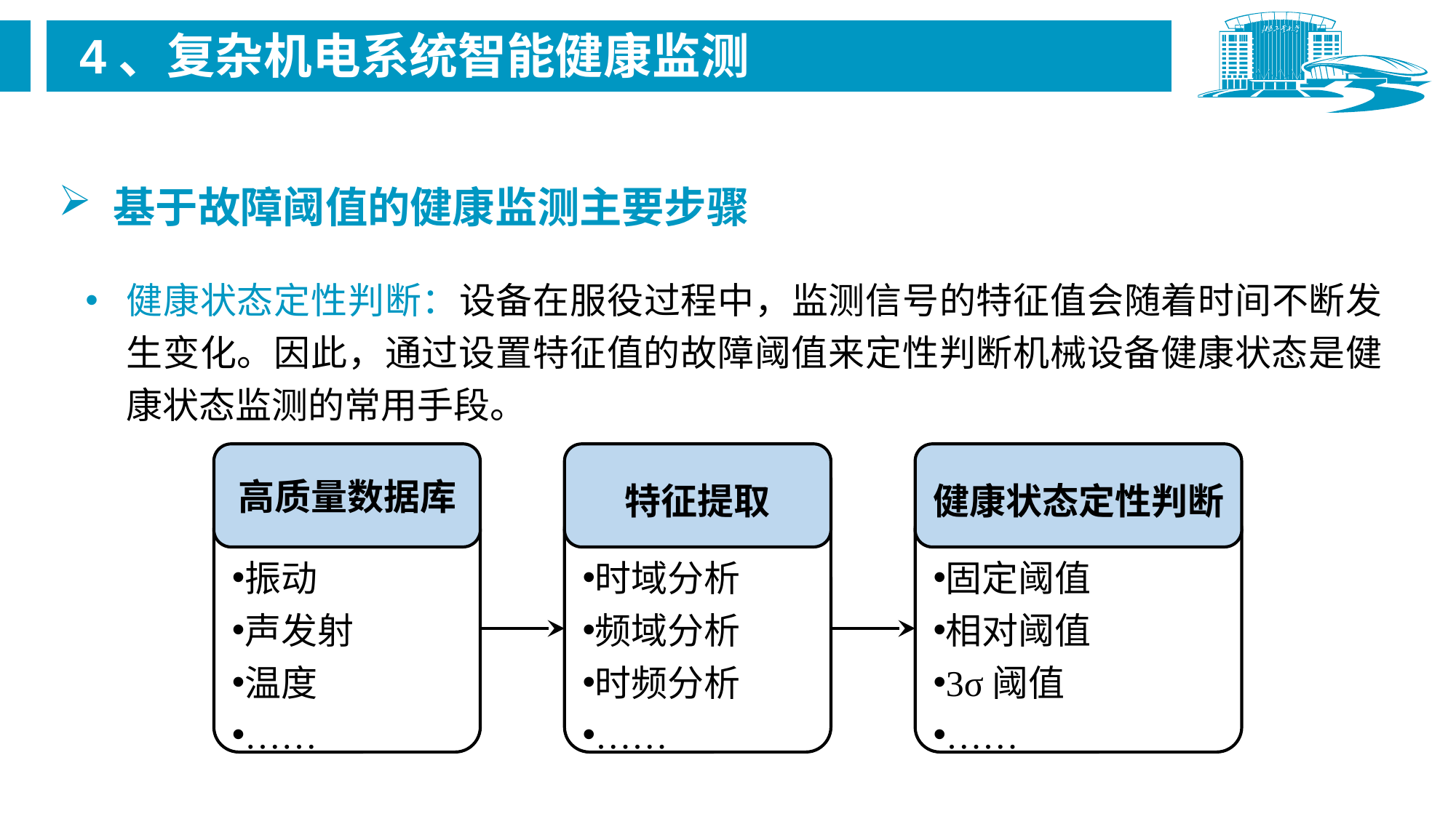

4、复杂机电系统智能健康监测
基于故障阈值的健康监测主要步骤
健康状态定性判断：设备在服役过程中，监测信号的特征值会随着时间不断发生变化。因此，通过设置特征值的故障阈值来定性判断机械设备健康状态是健康状态监测的常用手段。
高质量数据库

振动
声发射
温度
……
特征提取

时域分析
频域分析
时频分析
……
健康状态定性判断

固定阈值
相对阈值
3σ阈值
……